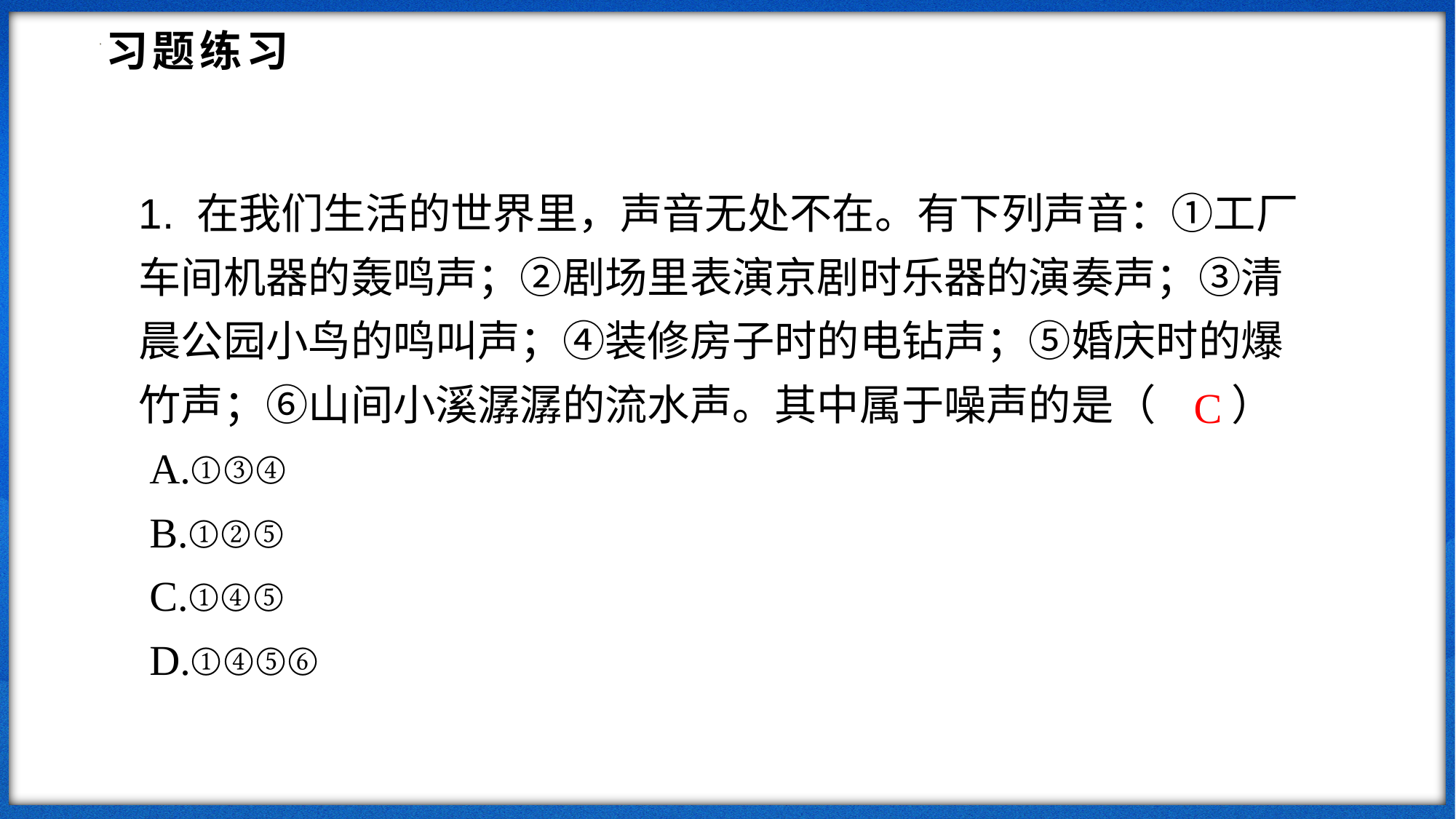

习题练习
1. 在我们生活的世界里，声音无处不在。有下列声音：①工厂车间机器的轰鸣声；②剧场里表演京剧时乐器的演奏声；③清晨公园小鸟的鸣叫声；④装修房子时的电钻声；⑤婚庆时的爆竹声；⑥山间小溪潺潺的流水声。其中属于噪声的是（        ）
 A.①③④
 B.①②⑤
 C.①④⑤
 D.①④⑤⑥
C